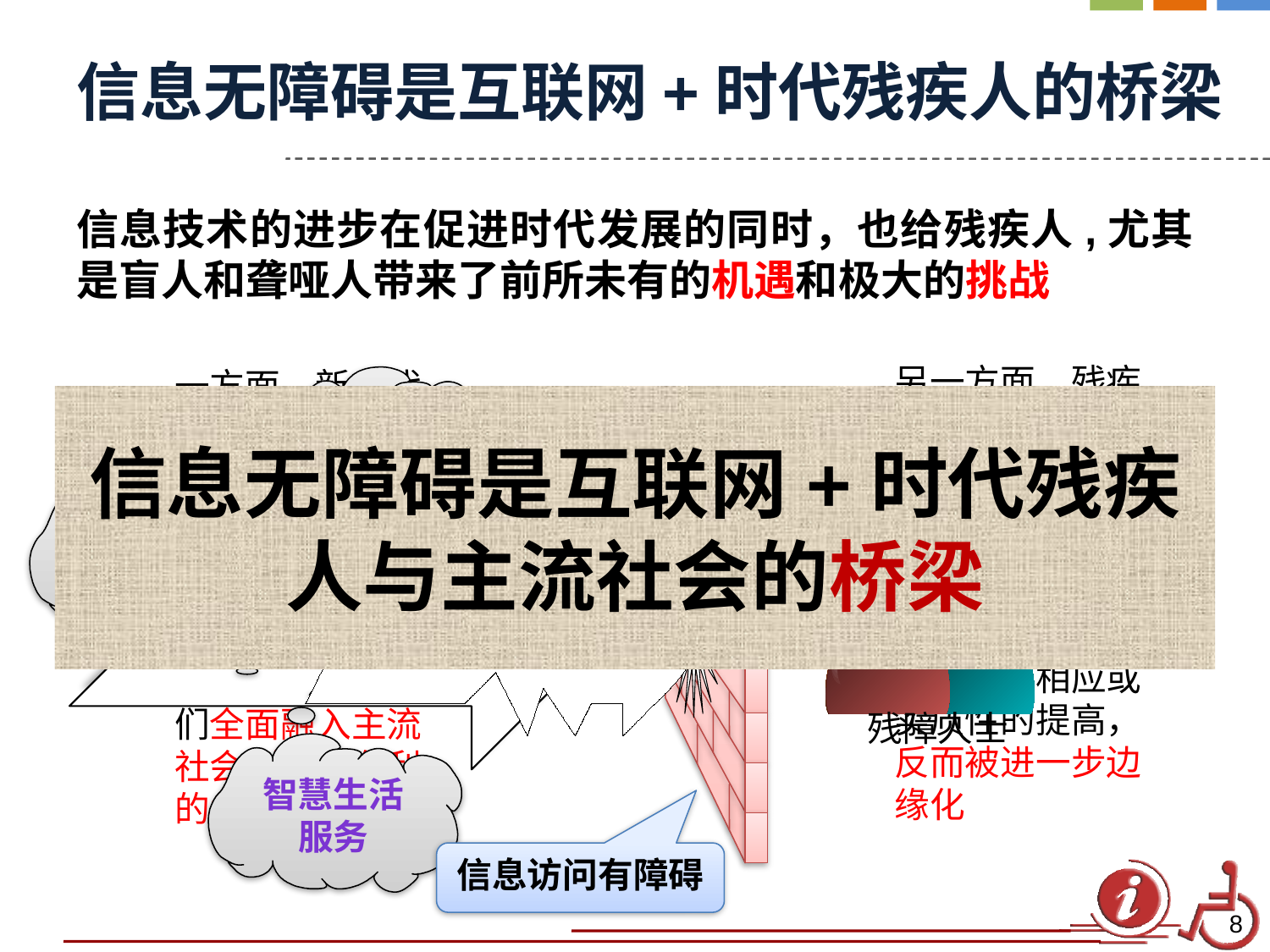

# 信息无障碍是互联网+时代残疾人的桥梁
信息技术的进步在促进时代发展的同时，也给残疾人,尤其是盲人和聋哑人带来了前所未有的机遇和极大的挑战
另一方面，残疾人由于自身残疾状况、生活阶层、地域及群体背景等对于信息应用的差异程度，不但没有因为科技发展得到相应或实质性的提高，反而被进一步边缘化
一方面，新一代IT技术的运用，消除了时空上的障碍，为残疾人打开了平等参与的大门，极大地拉近了他们与外界的距离，为他们全面融入主流社会创造了有利的条件

信息服务

信息无障碍是互联网+时代残疾人与主流社会的桥梁

涉残资源
双刃剑

各种互联网信息和服务

残障人士

各种互联网信息和服务

智慧生活服务
信息访问有障碍
8